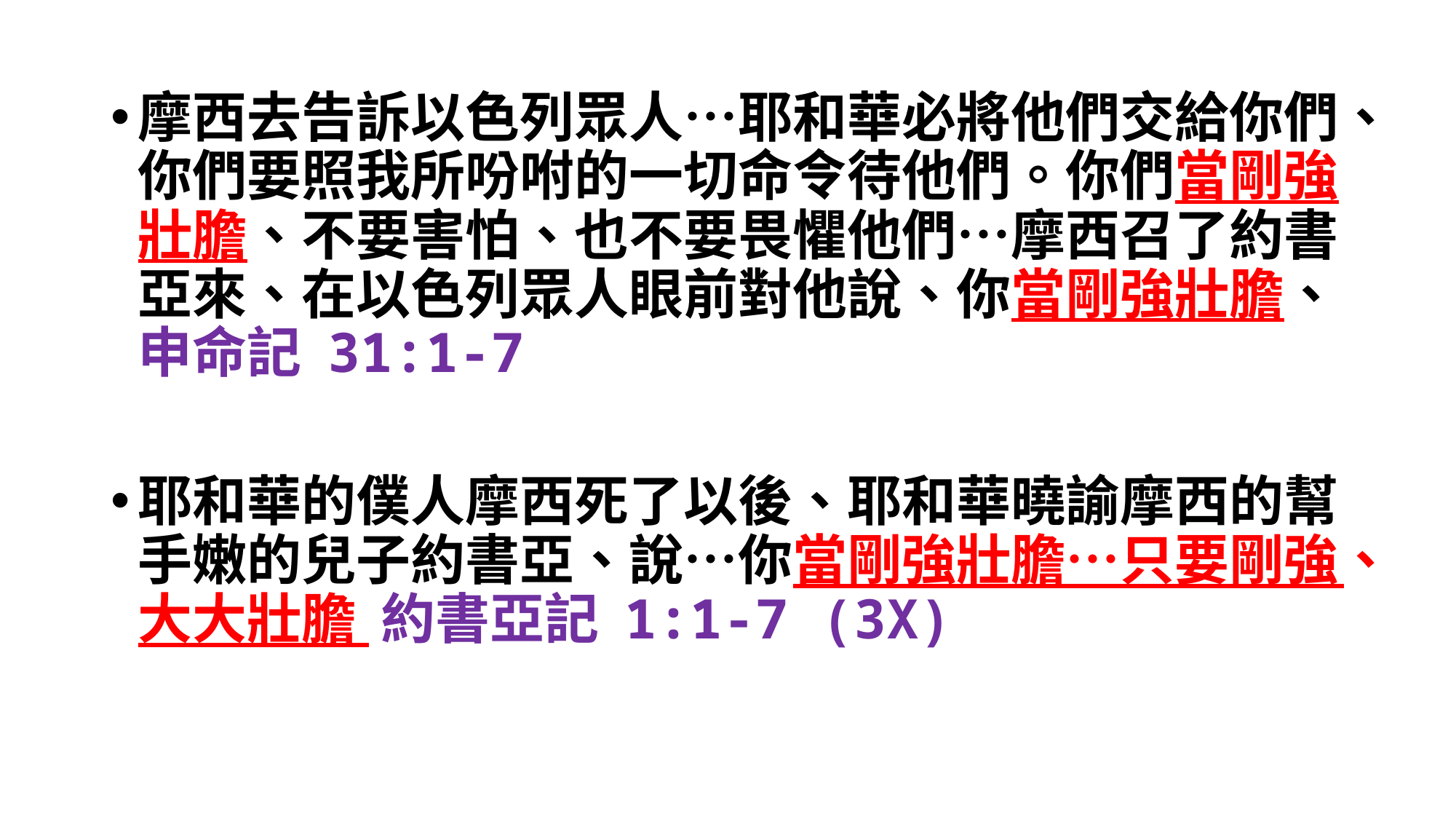

摩西去告訴以色列眾人…耶和華必將他們交給你們、你們要照我所吩咐的一切命令待他們。你們當剛強壯膽、不要害怕、也不要畏懼他們…摩西召了約書亞來、在以色列眾人眼前對他說、你當剛強壯膽、申命記 31:1-7

耶和華的僕人摩西死了以後、耶和華曉諭摩西的幫手嫩的兒子約書亞、說…你當剛強壯膽…只要剛強、大大壯膽  約書亞記 1:1-7 (3X)